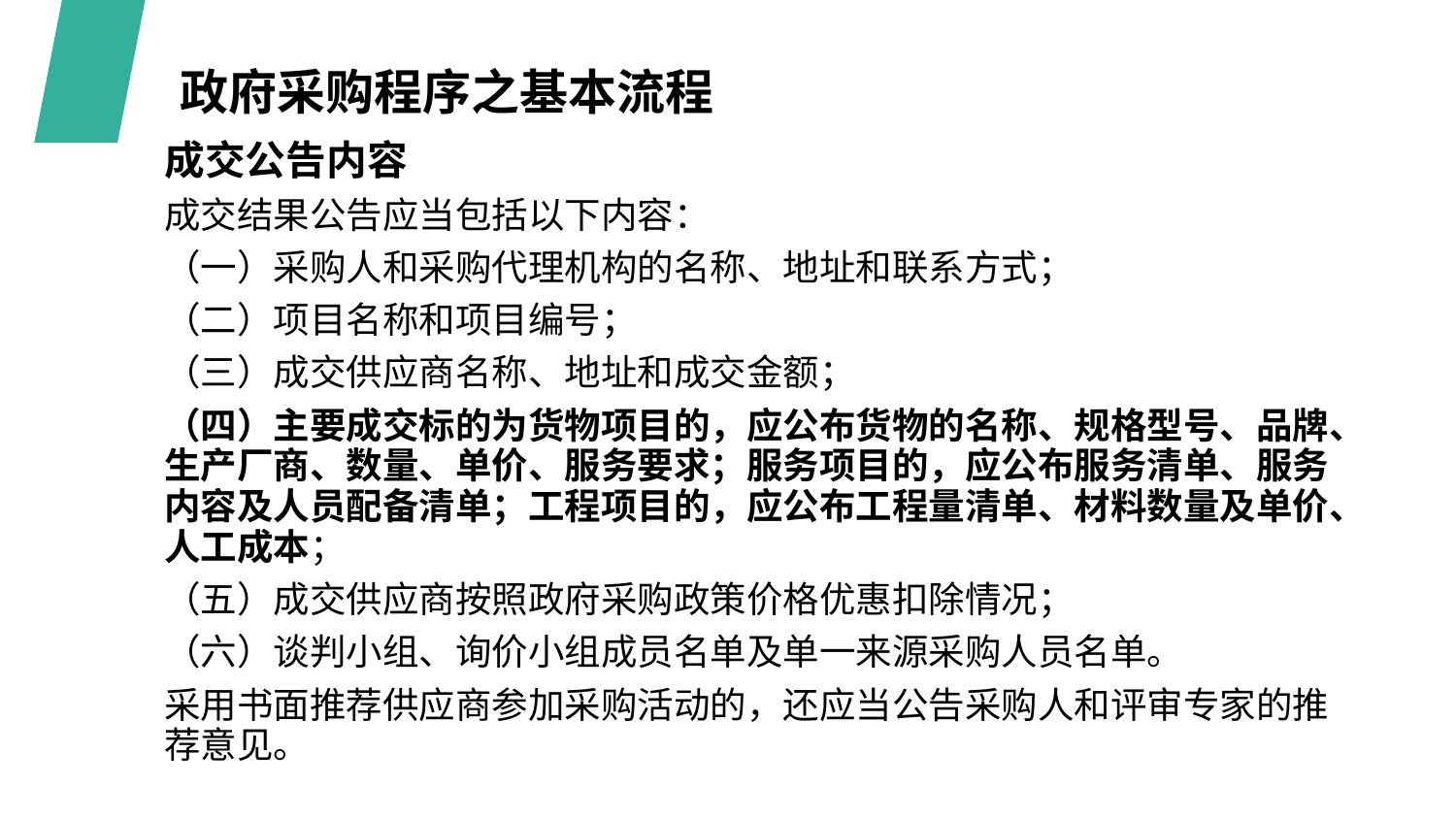

政府采购程序之基本流程
成交公告内容
成交结果公告应当包括以下内容：
（一）采购人和采购代理机构的名称、地址和联系方式；
（二）项目名称和项目编号；
（三）成交供应商名称、地址和成交金额；
（四）主要成交标的为货物项目的，应公布货物的名称、规格型号、品牌、生产厂商、数量、单价、服务要求；服务项目的，应公布服务清单、服务内容及人员配备清单；工程项目的，应公布工程量清单、材料数量及单价、人工成本；
（五）成交供应商按照政府采购政策价格优惠扣除情况；
（六）谈判小组、询价小组成员名单及单一来源采购人员名单。
采用书面推荐供应商参加采购活动的，还应当公告采购人和评审专家的推荐意见。